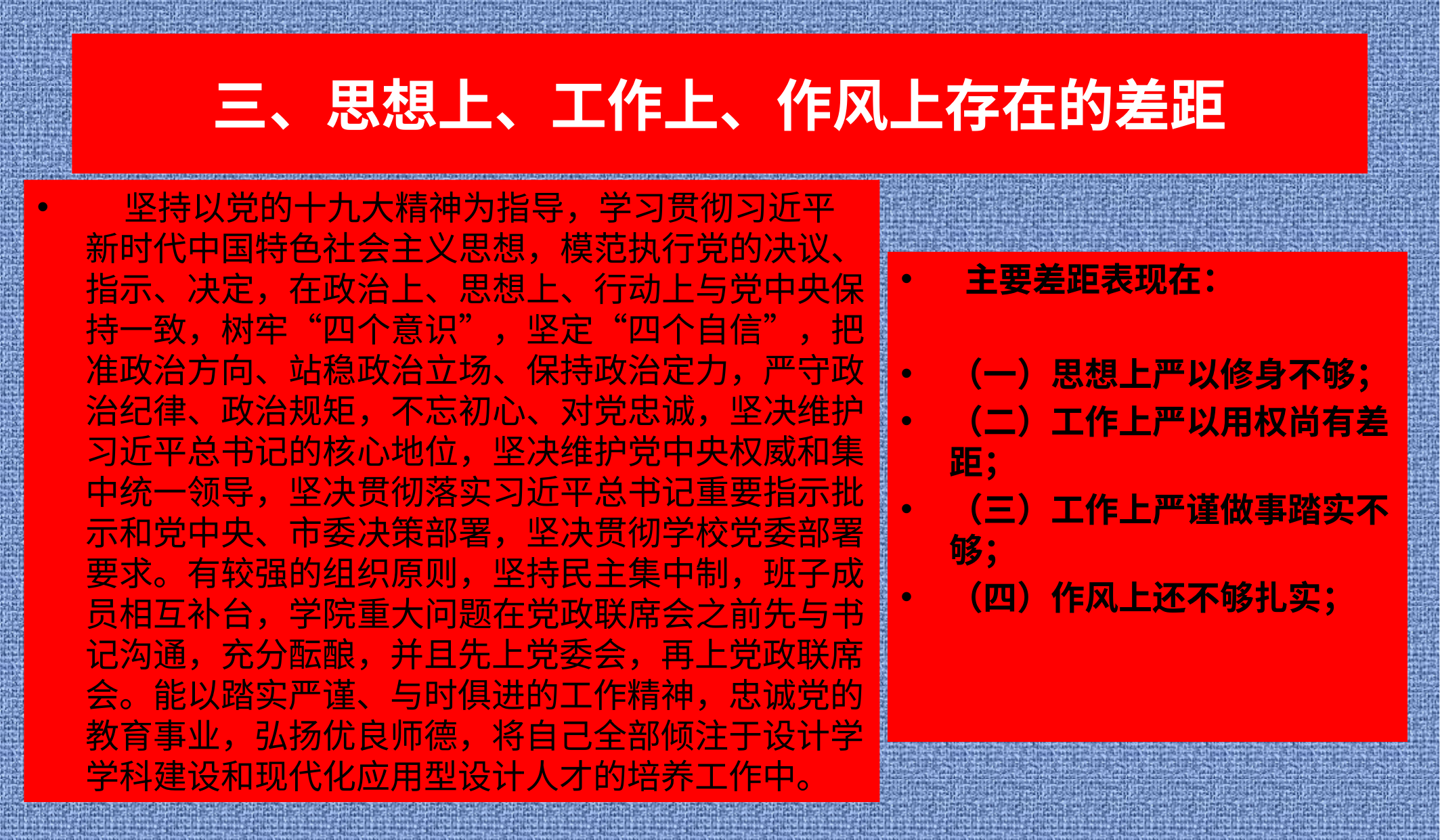

# 三、思想上、工作上、作风上存在的差距
    坚持以党的十九大精神为指导，学习贯彻习近平新时代中国特色社会主义思想，模范执行党的决议、指示、决定，在政治上、思想上、行动上与党中央保持一致，树牢“四个意识”，坚定“四个自信”，把准政治方向、站稳政治立场、保持政治定力，严守政治纪律、政治规矩，不忘初心、对党忠诚，坚决维护习近平总书记的核心地位，坚决维护党中央权威和集中统一领导，坚决贯彻落实习近平总书记重要指示批示和党中央、市委决策部署，坚决贯彻学校党委部署要求。有较强的组织原则，坚持民主集中制，班子成员相互补台，学院重大问题在党政联席会之前先与书记沟通，充分酝酿，并且先上党委会，再上党政联席会。能以踏实严谨、与时俱进的工作精神，忠诚党的教育事业，弘扬优良师德，将自己全部倾注于设计学学科建设和现代化应用型设计人才的培养工作中。
 主要差距表现在：

（一）思想上严以修身不够；
（二）工作上严以用权尚有差距；
（三）工作上严谨做事踏实不够；
（四）作风上还不够扎实；